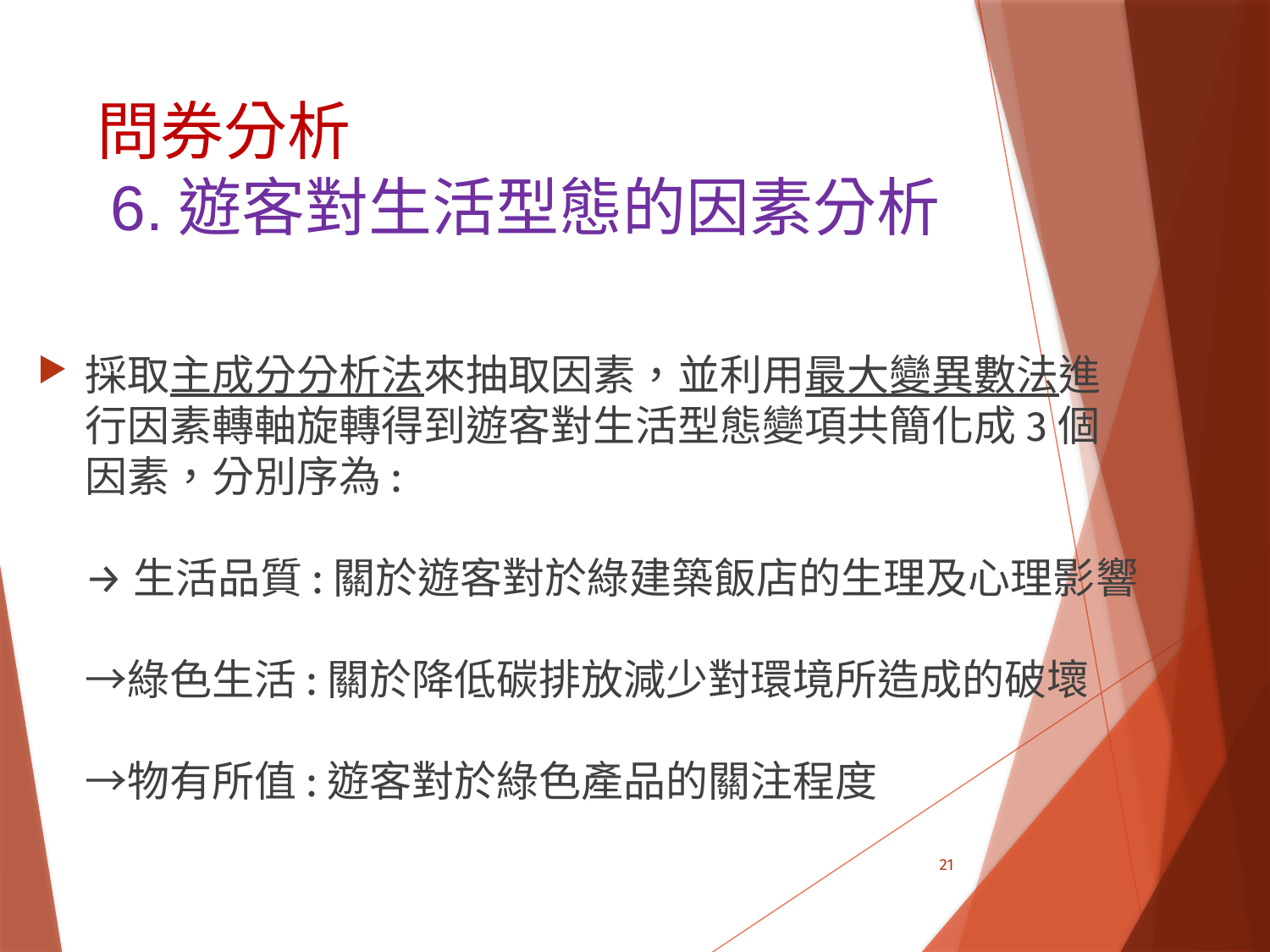

問券分析
6.遊客對生活型態的因素分析

採取主成分分析法來抽取因素，並利用最大變異數法進行因素轉軸旋轉得到遊客對生活型態變項共簡化成3個因素，分別序為:
→生活品質:關於遊客對於綠建築飯店的生理及心理影響
→綠色生活:關於降低碳排放減少對環境所造成的破壞
→物有所值:遊客對於綠色產品的關注程度

21